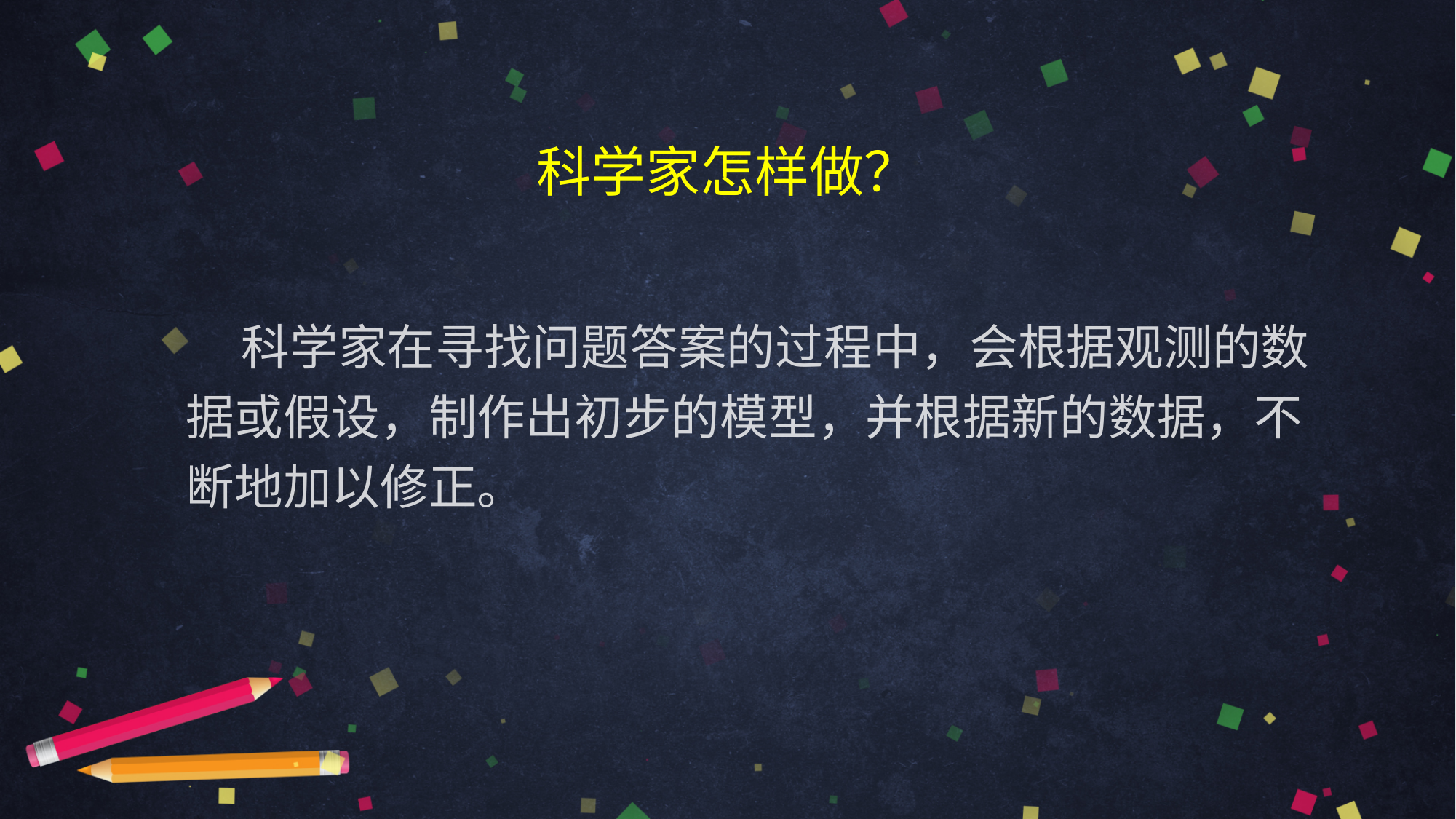

# 科学家怎样做？
    科学家在寻找问题答案的过程中，会根据观测的数据或假设，制作出初步的模型，并根据新的数据，不断地加以修正。